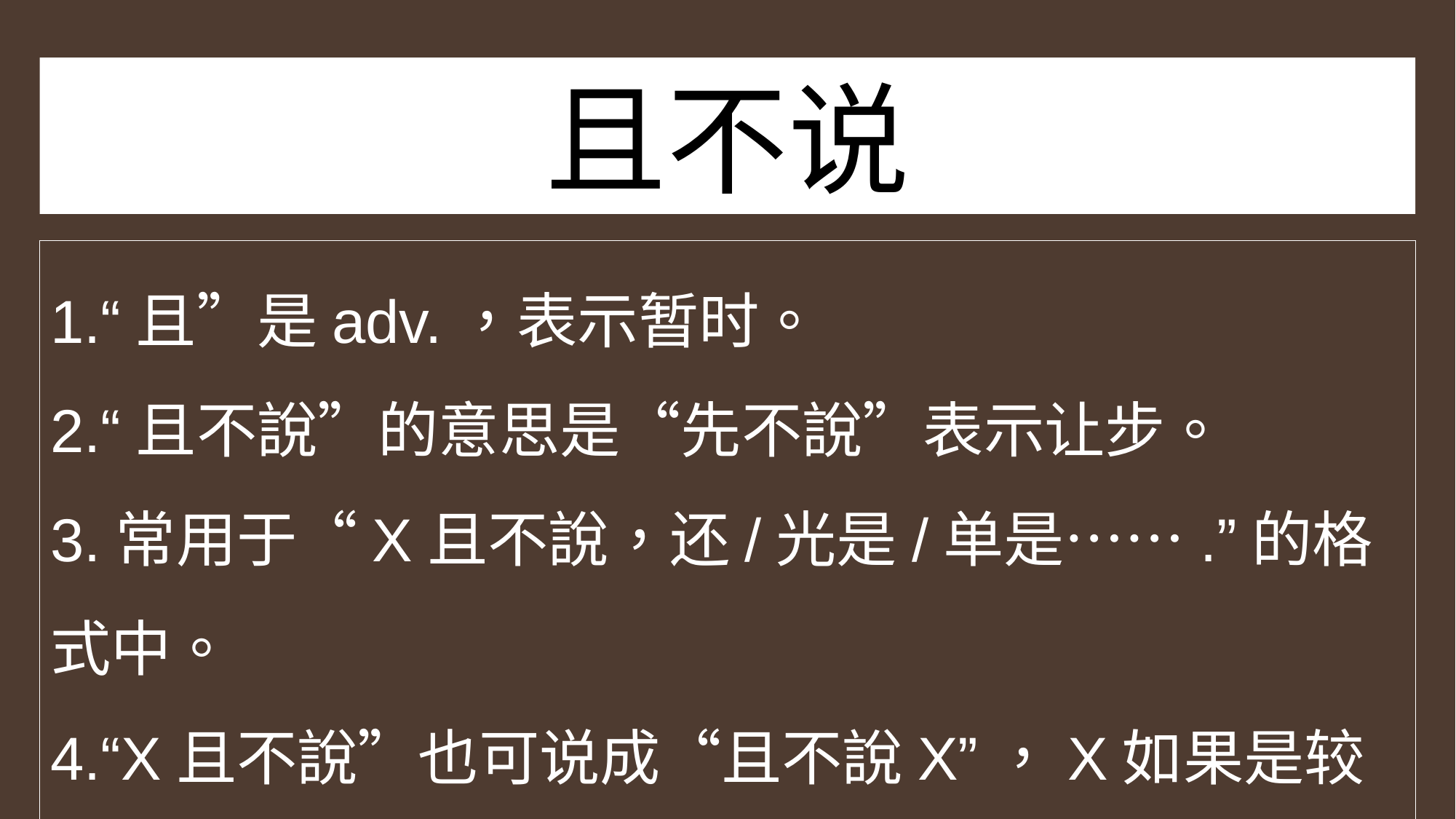

且不说
1.“且”是adv.，表示暂时。
2.“且不說”的意思是“先不說”表示让步。
3.常用于“X且不說，还/光是/单是…….”的格式中。
4.“X且不說”也可说成“且不說X”，X如果是较
   长的句子或“它”，一般都放在“且不说”后面。